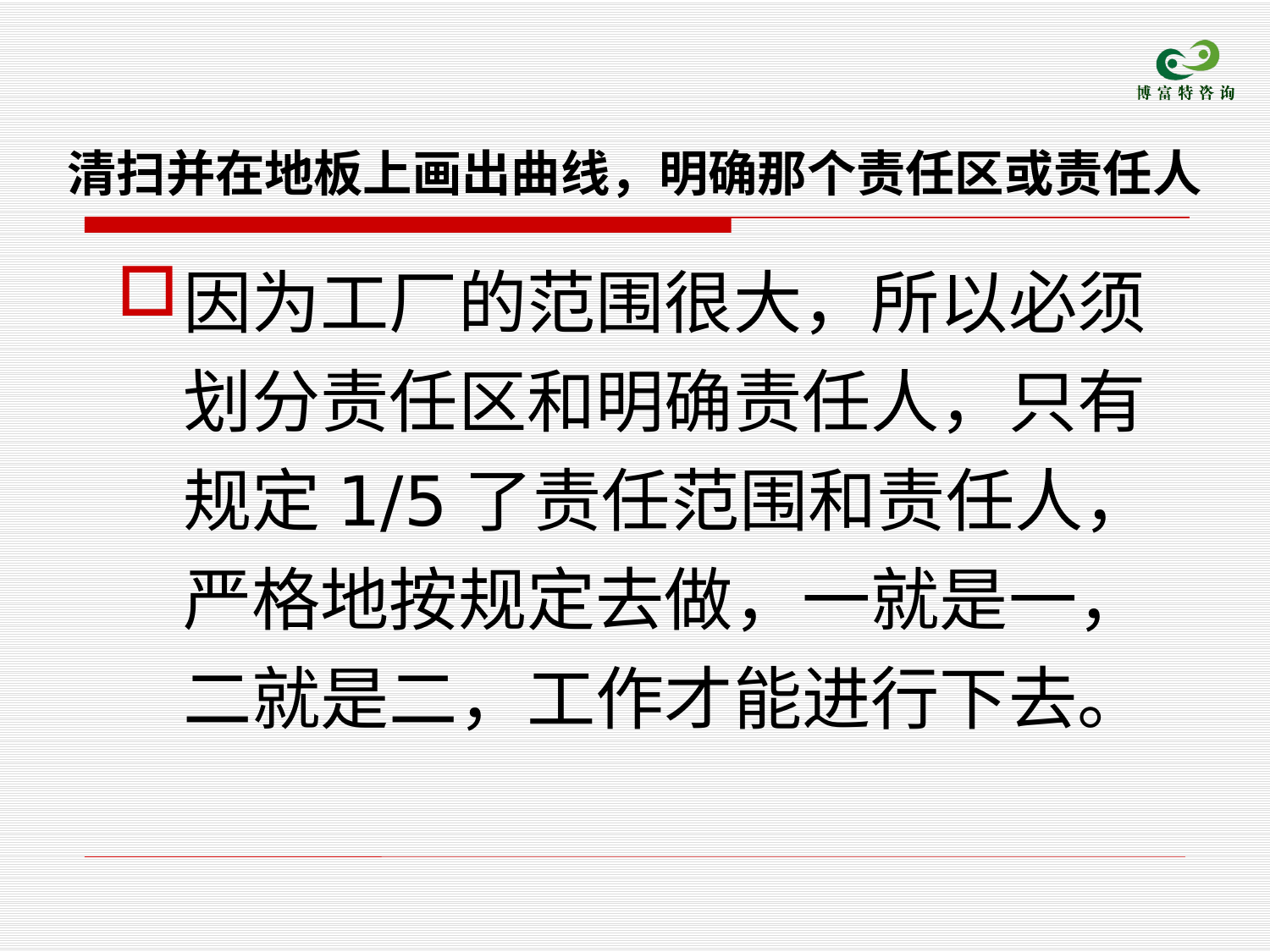

清扫并在地板上画出曲线，明确那个责任区或责任人
因为工厂的范围很大，所以必须划分责任区和明确责任人，只有规定1/5了责任范围和责任人，严格地按规定去做，一就是一，二就是二，工作才能进行下去。
234